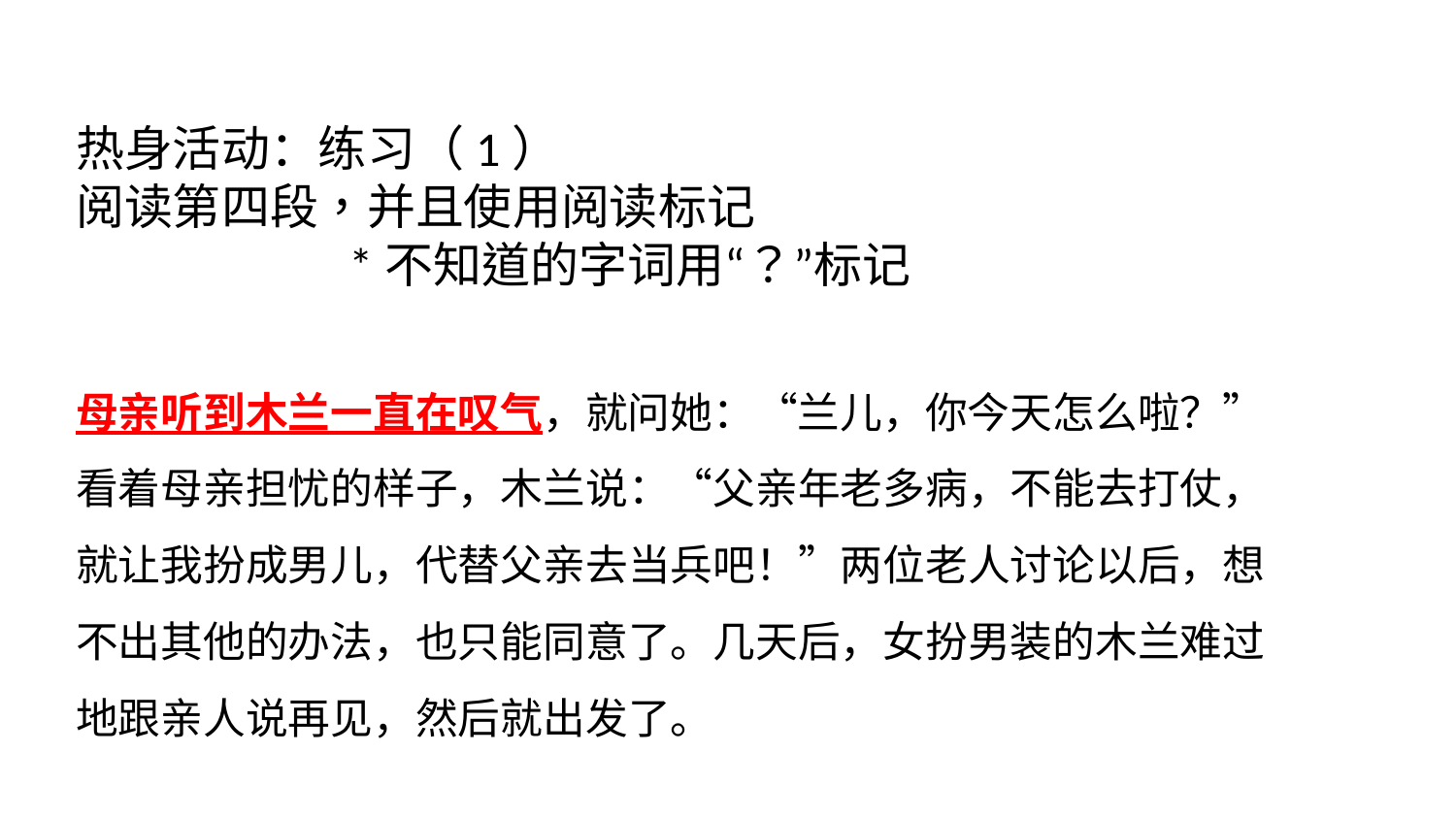

# 热身活动：练习（1）
阅读第四段，并且使用阅读标记
                         *不知道的字词用“？”标记
母亲听到木兰一直在叹气，就问她：“兰儿，你今天怎么啦？”看着母亲担忧的样子，木兰说：“父亲年老多病，不能去打仗，就让我扮成男儿，代替父亲去当兵吧！”两位老人讨论以后，想不出其他的办法，也只能同意了。几天后，女扮男装的木兰难过地跟亲人说再见，然后就出发了。